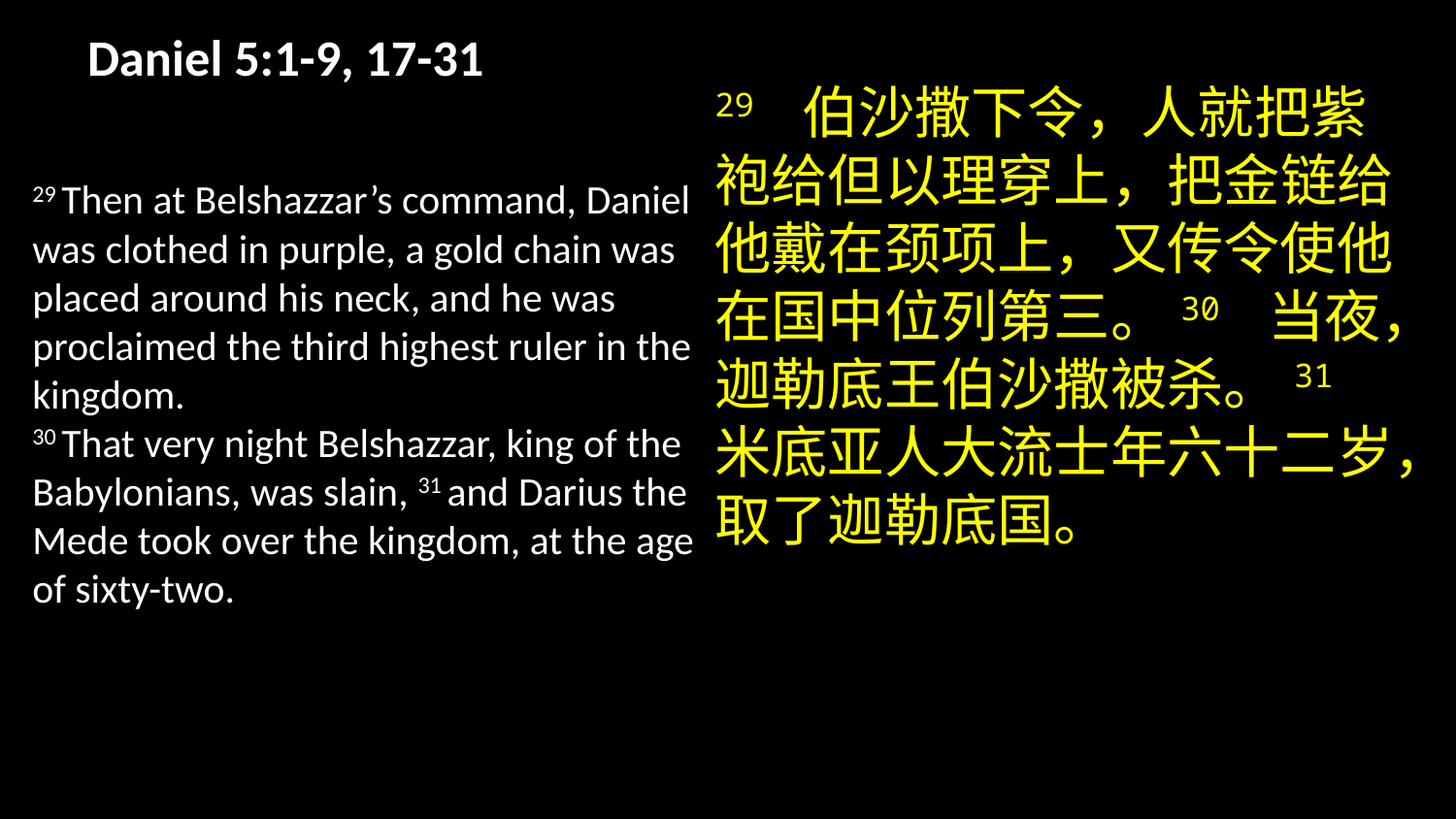

# Daniel 5:1-9, 17-31
29 伯沙撒下令，人就把紫袍给但以理穿上，把金链给他戴在颈项上，又传令使他在国中位列第三。30 当夜，迦勒底王伯沙撒被杀。31 米底亚人大流士年六十二岁，取了迦勒底国。
29 Then at Belshazzar’s command, Daniel was clothed in purple, a gold chain was placed around his neck, and he was proclaimed the third highest ruler in the kingdom.
30 That very night Belshazzar, king of the Babylonians, was slain, 31 and Darius the Mede took over the kingdom, at the age of sixty-two.